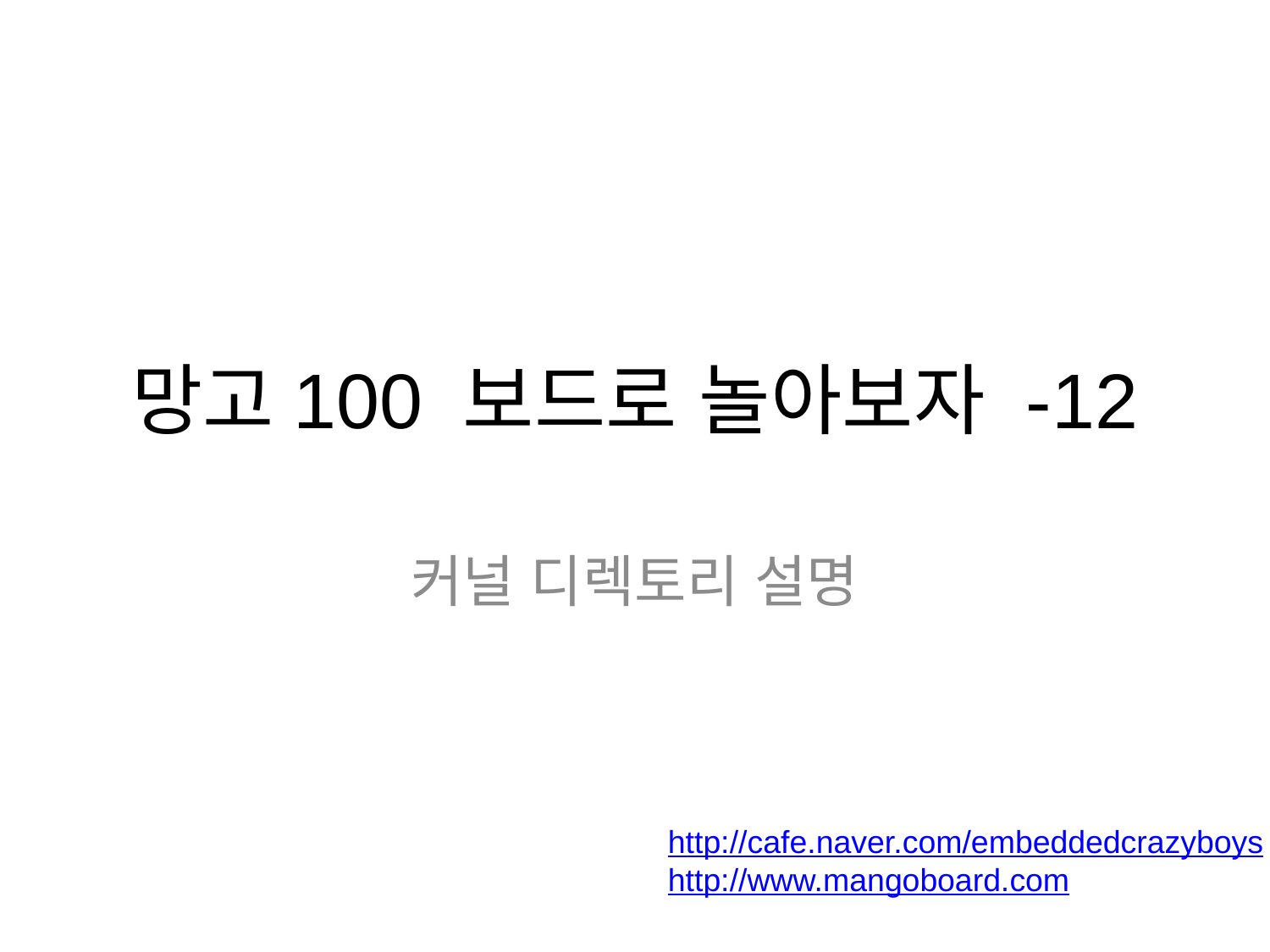

# 망고100 보드로 놀아보자 -12
커널 디렉토리 설명

http://cafe.naver.com/embeddedcrazyboys
http://www.mangoboard.com